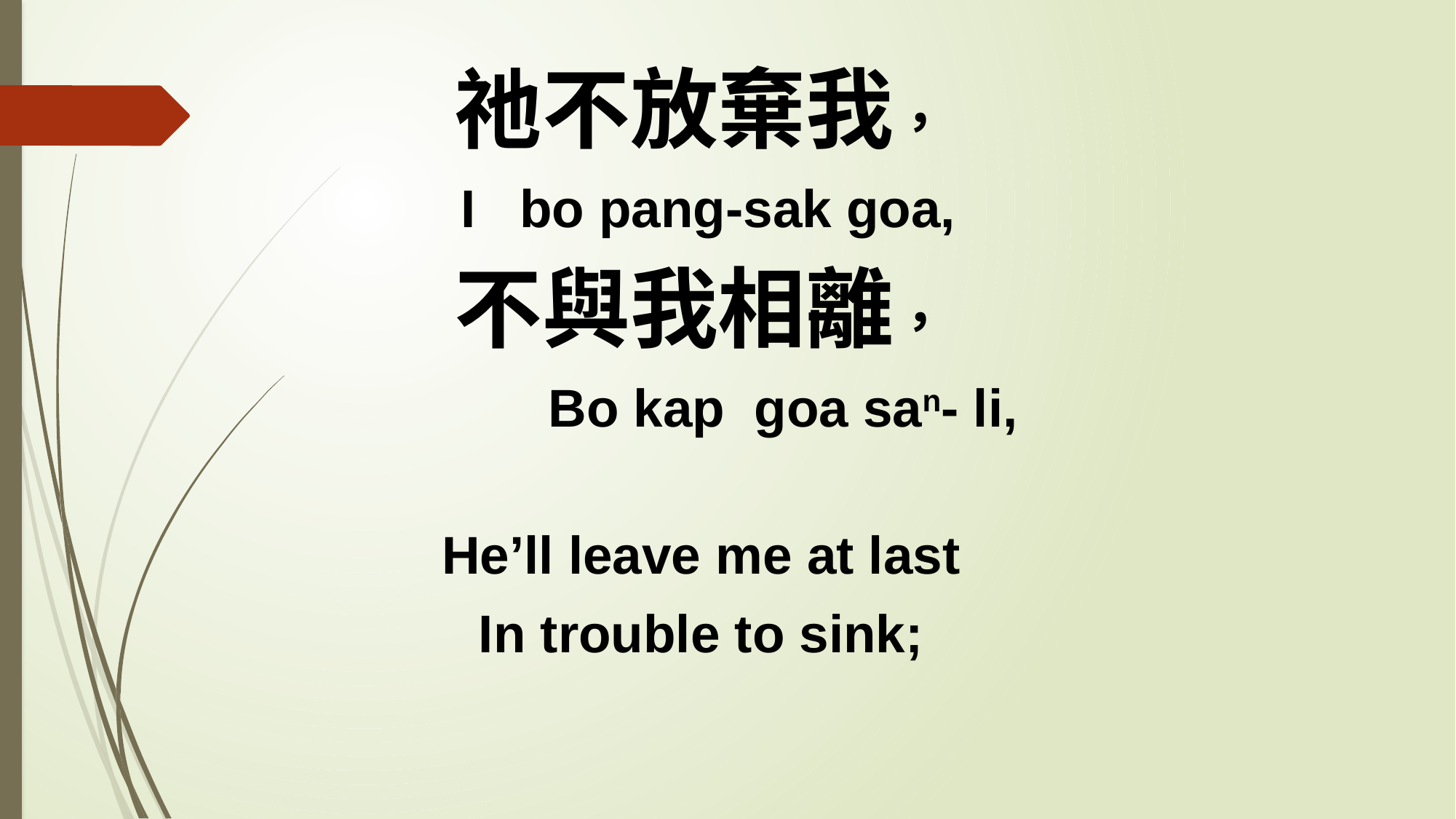

祂不放棄我，
  I   bo pang-sak goa,
不與我相離，
                         Bo kap  goa san- li,

He’ll leave me at last
In trouble to sink;